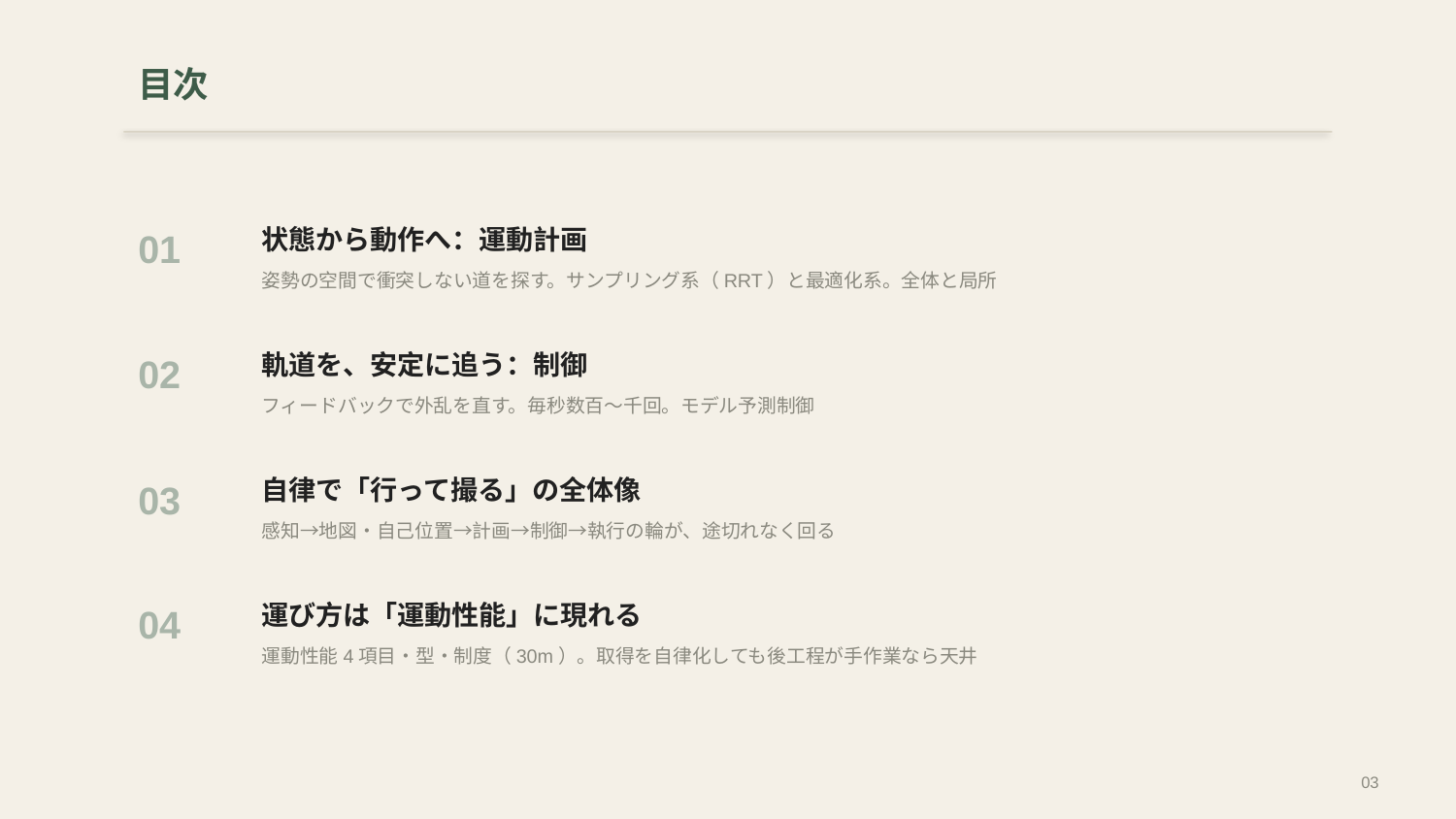

目次

状態から動作へ：運動計画
姿勢の空間で衝突しない道を探す。サンプリング系（RRT）と最適化系。全体と局所
01
軌道を、安定に追う：制御
フィードバックで外乱を直す。毎秒数百〜千回。モデル予測制御
02
自律で「行って撮る」の全体像
感知→地図・自己位置→計画→制御→執行の輪が、途切れなく回る
03
運び方は「運動性能」に現れる
運動性能4項目・型・制度（30m）。取得を自律化しても後工程が手作業なら天井
04
03